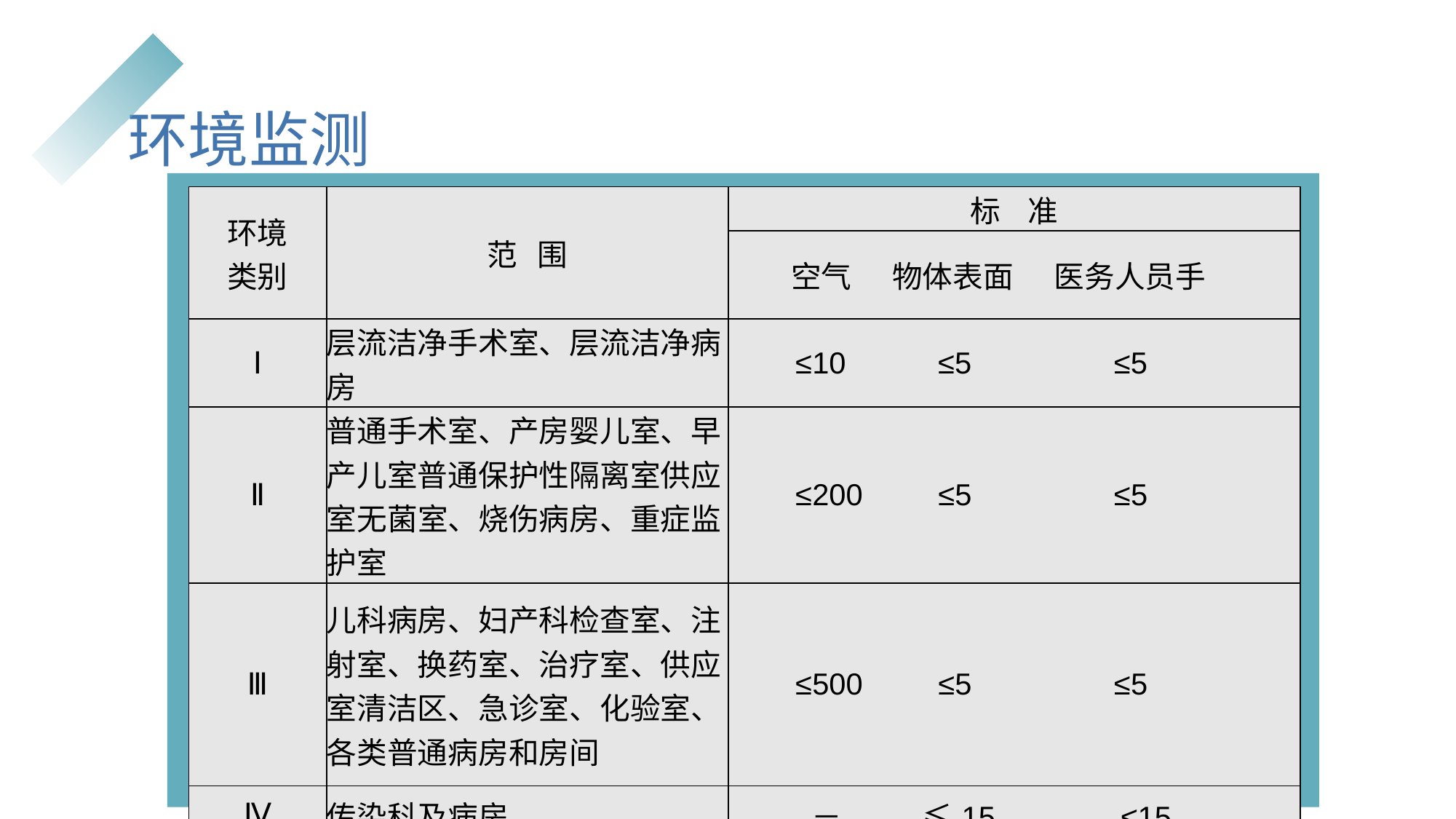

# 环境监测

| 环境 类别 | 范 围 | 标 准 |
| --- | --- | --- |
|  |  | 空气 物体表面 医务人员手 |
| Ⅰ | 层流洁净手术室、层流洁净病房 | ≤10 ≤5 ≤5 |
| Ⅱ | 普通手术室、产房婴儿室、早产儿室普通保护性隔离室供应室无菌室、烧伤病房、重症监护室 | ≤200 ≤5 ≤5 |
| Ⅲ | 儿科病房、妇产科检查室、注射室、换药室、治疗室、供应室清洁区、急诊室、化验室、各类普通病房和房间 | ≤500 ≤5 ≤5 |
| Ⅳ | 传染科及病房 | － ≤15 ≤15 |